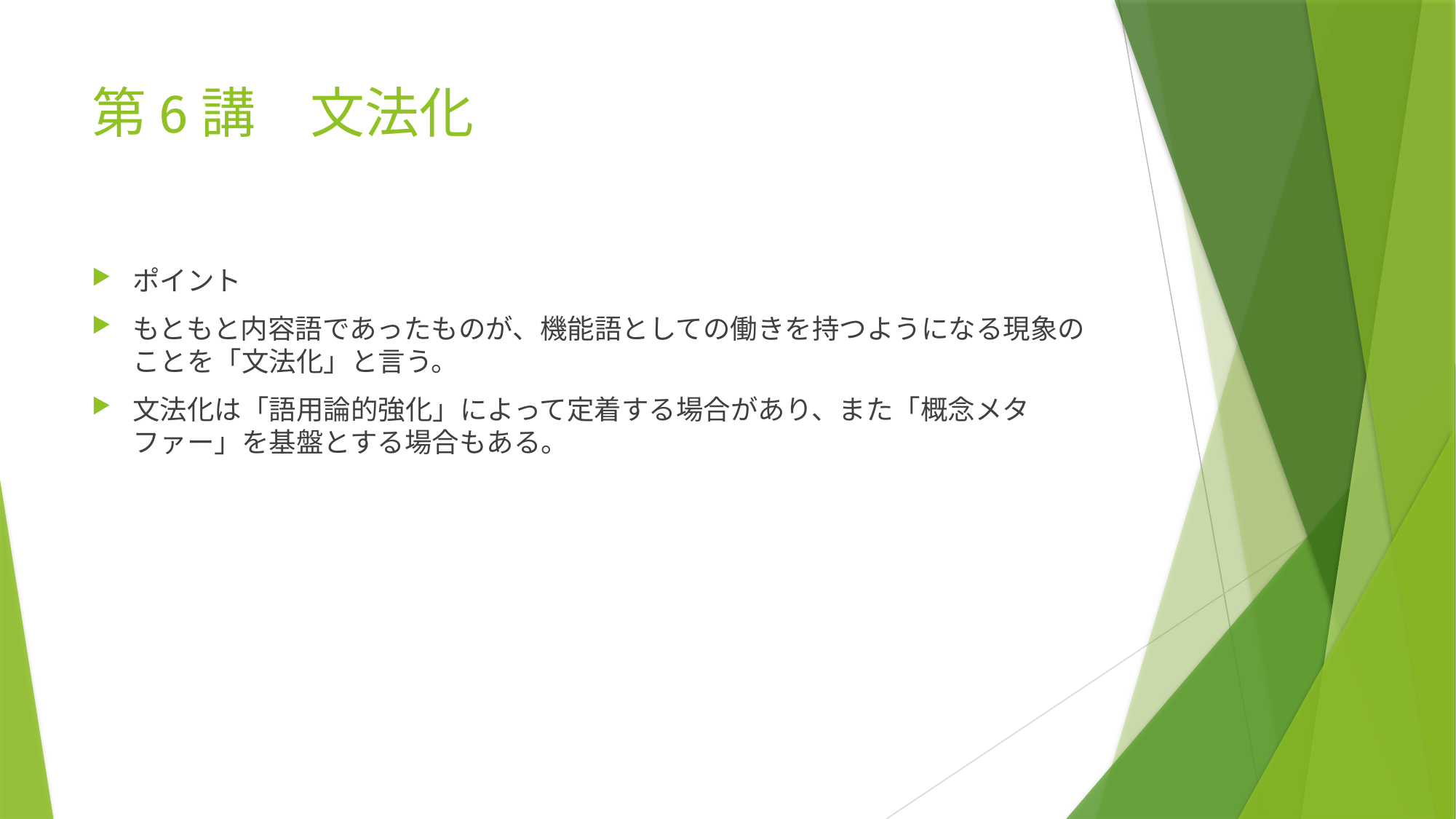

# 第6講　文法化
ポイント
もともと内容語であったものが、機能語としての働きを持つようになる現象のことを「文法化」と言う。
文法化は「語用論的強化」によって定着する場合があり、また「概念メタファー」を基盤とする場合もある。